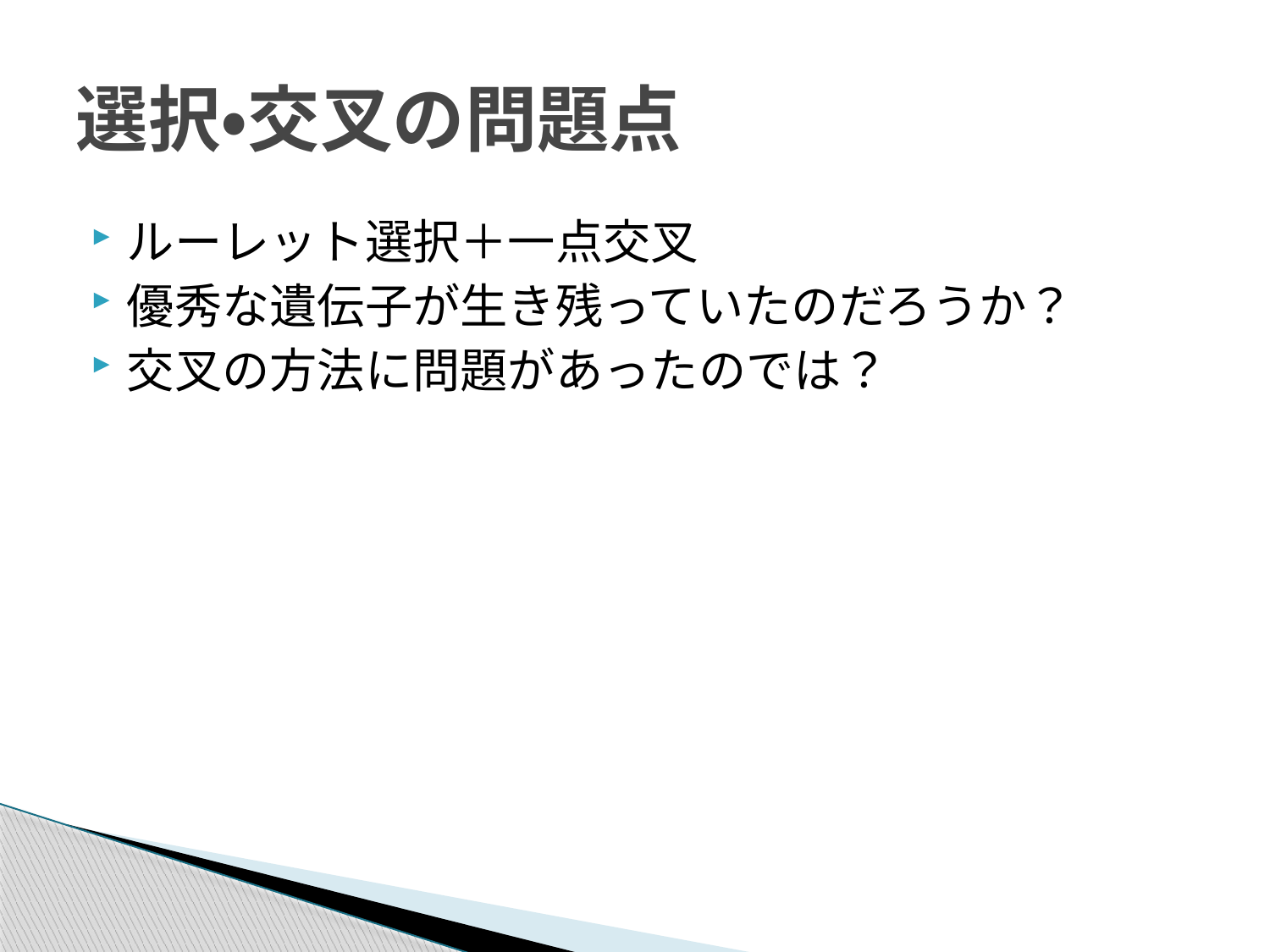

# 選択・交叉の問題点
ルーレット選択＋一点交叉
優秀な遺伝子が生き残っていたのだろうか？
交叉の方法に問題があったのでは？